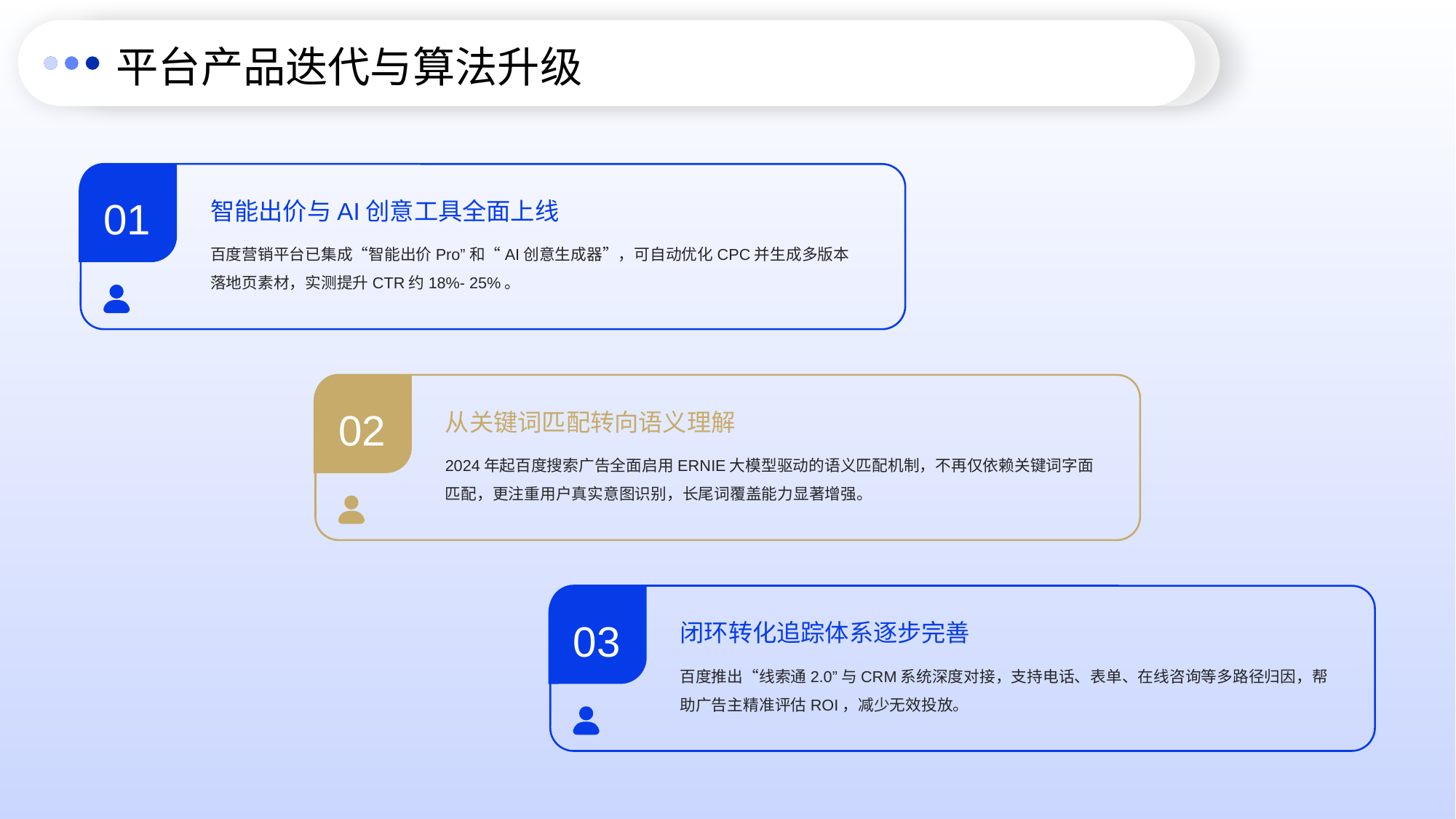

平台产品迭代与算法升级

智能出价与AI创意工具全面上线
01
百度营销平台已集成“智能出价Pro”和“AI创意生成器”，可自动优化CPC并生成多版本落地页素材，实测提升CTR约18%- 25%。

从关键词匹配转向语义理解
02
2024年起百度搜索广告全面启用ERNIE大模型驱动的语义匹配机制，不再仅依赖关键词字面匹配，更注重用户真实意图识别，长尾词覆盖能力显著增强。

闭环转化追踪体系逐步完善
03
百度推出“线索通2.0”与CRM系统深度对接，支持电话、表单、在线咨询等多路径归因，帮助广告主精准评估ROI，减少无效投放。